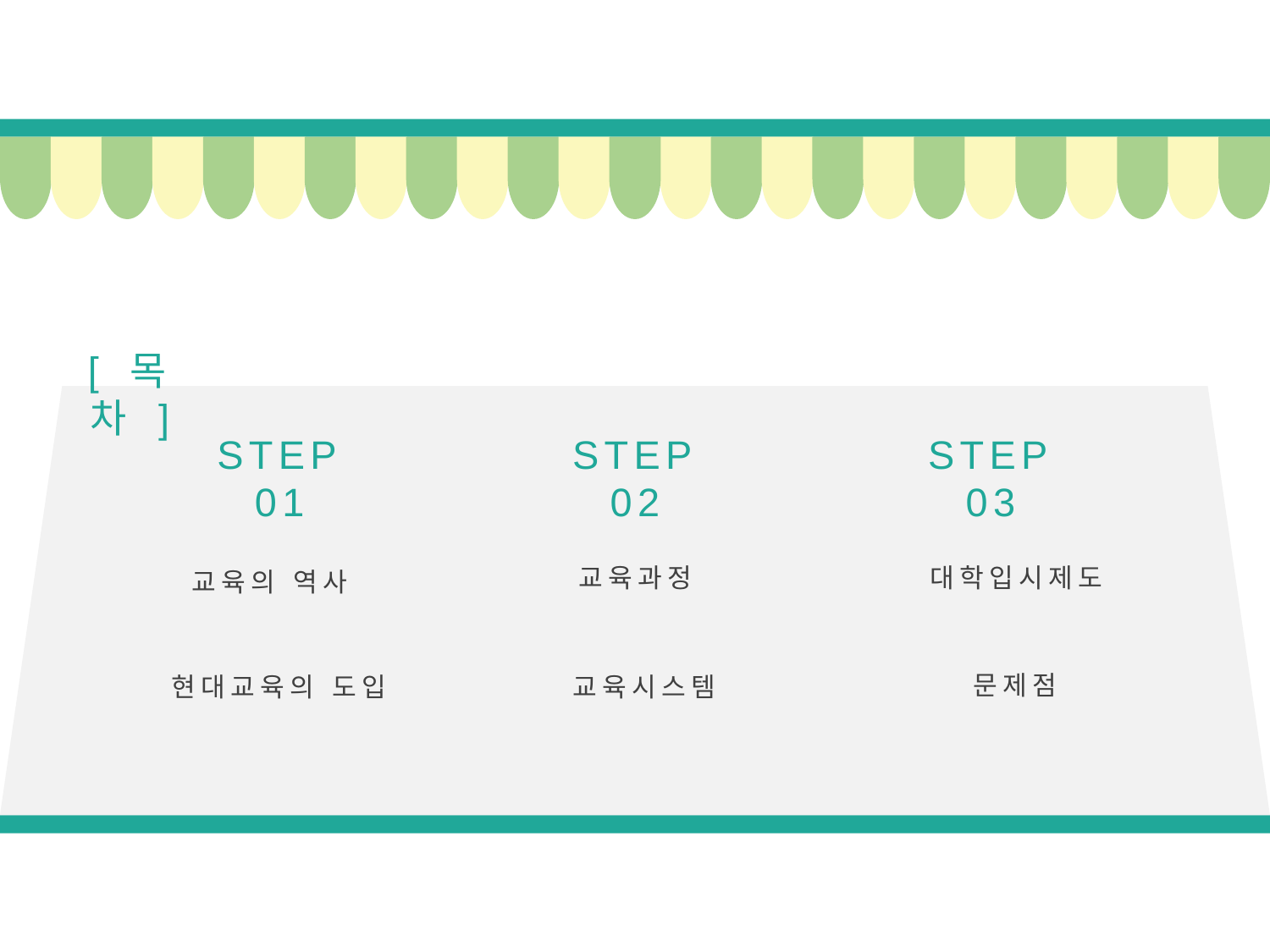

[ 목차 ]

STEP 01
STEP 02
STEP 03
교육과정
대학입시제도
교육의 역사
문제점
현대교육의 도입
교육시스템